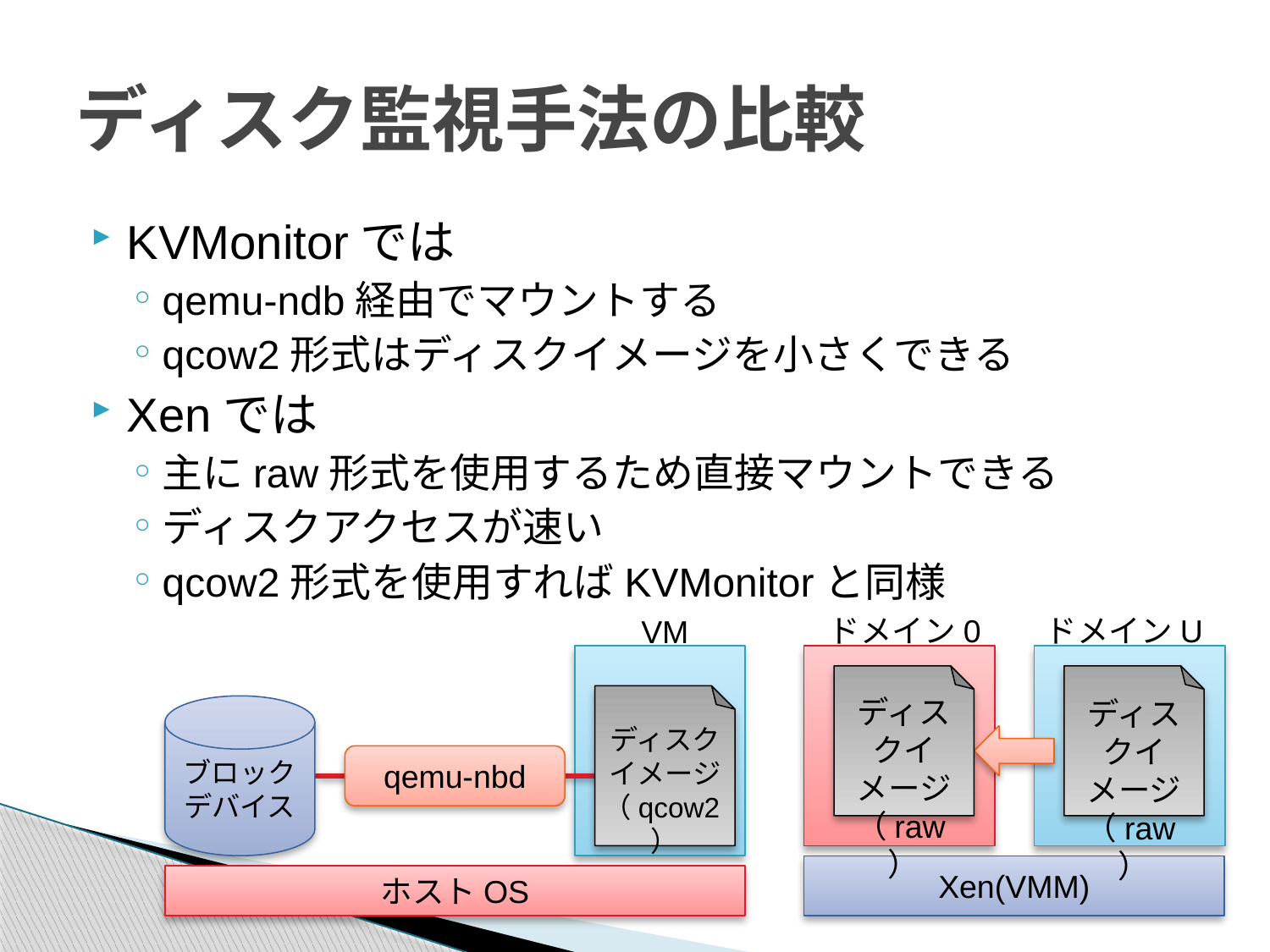

# ディスク監視手法の比較
KVMonitorでは
qemu-ndb経由でマウントする
qcow2形式はディスクイメージを小さくできる
Xenでは
主にraw形式を使用するため直接マウントできる
ディスクアクセスが速い
qcow2形式を使用すればKVMonitorと同様
ドメイン0
ドメインU
VM

ディスクイメージ
（raw）
ディスクイメージ
（raw）
ブロック
デバイス
ディスク
イメージ
（qcow2）

qemu-nbd
Xen(VMM)
ホストOS